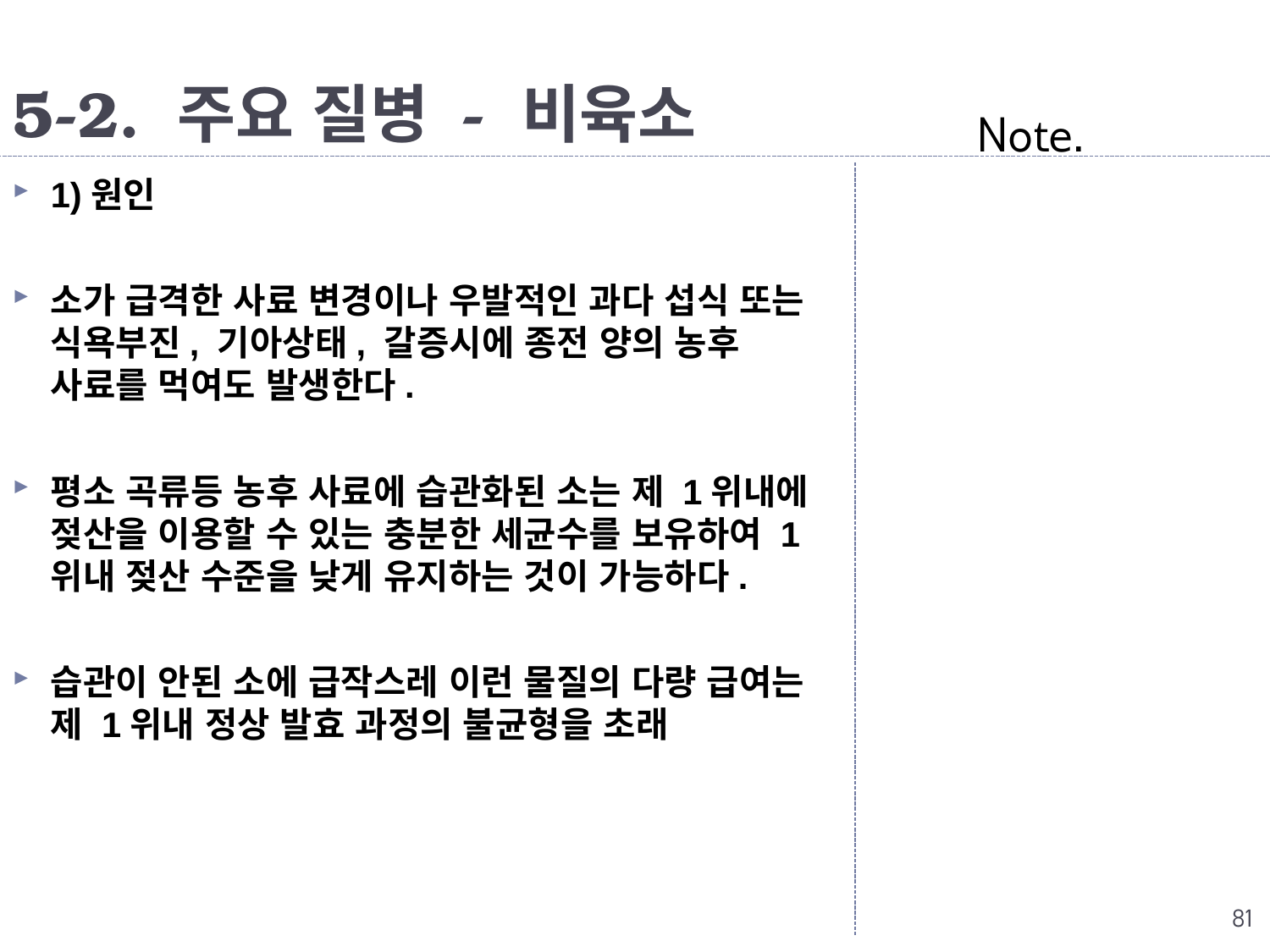

# 5-2. 주요 질병 - 비육소
Note.

1)원인

소가 급격한 사료 변경이나 우발적인 과다 섭식 또는 식욕부진, 기아상태, 갈증시에 종전 양의 농후 사료를 먹여도 발생한다.

평소 곡류등 농후 사료에 습관화된 소는 제 1위내에 젖산을 이용할 수 있는 충분한 세균수를 보유하여 1위내 젖산 수준을 낮게 유지하는 것이 가능하다.

습관이 안된 소에 급작스레 이런 물질의 다량 급여는 제 1위내 정상 발효 과정의 불균형을 초래
81